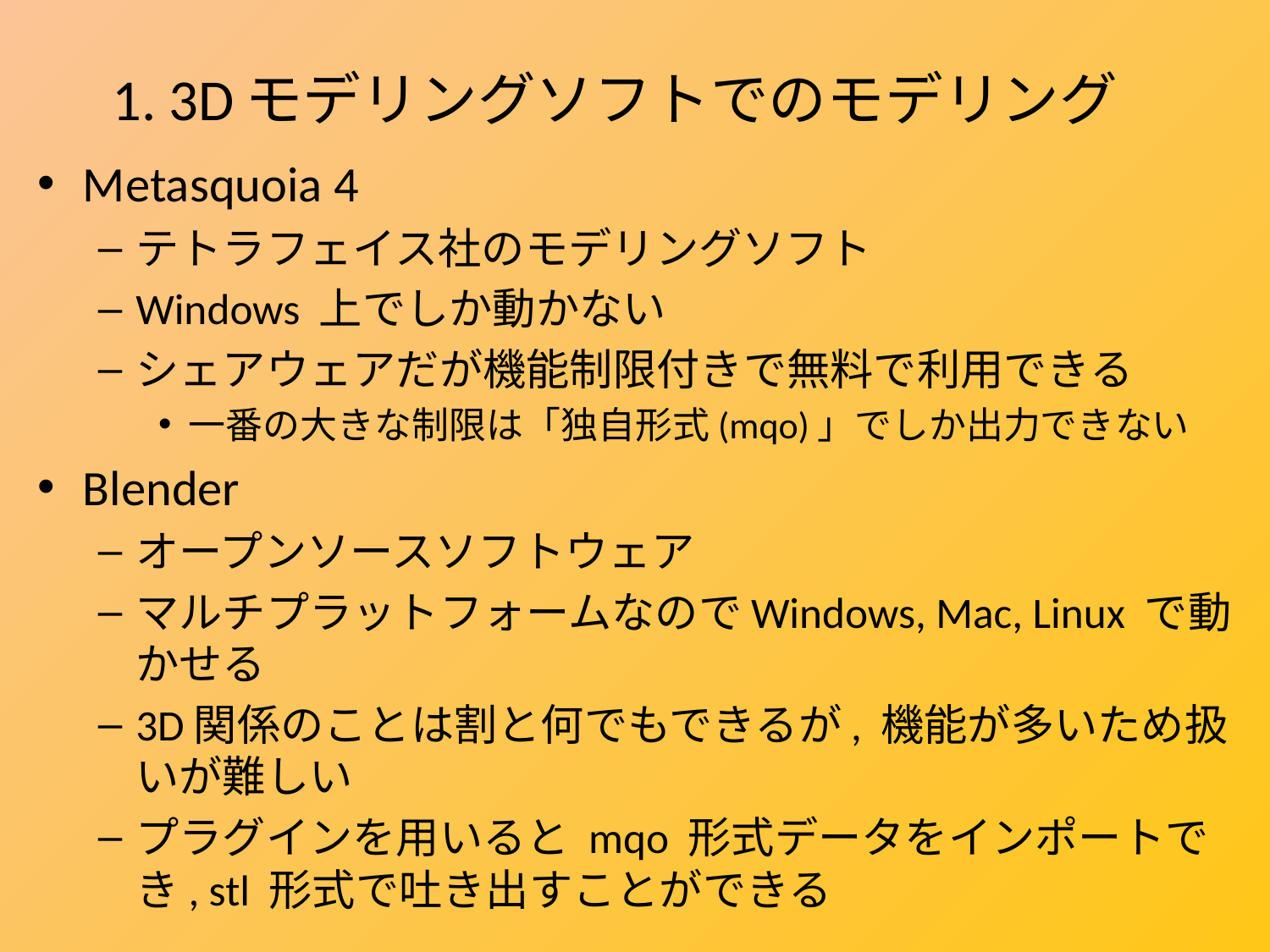

1. 3Dモデリングソフトでのモデリング
Metasquoia 4
テトラフェイス社のモデリングソフト
Windows 上でしか動かない
シェアウェアだが機能制限付きで無料で利用できる
一番の大きな制限は「独自形式(mqo)」でしか出力できない
Blender
オープンソースソフトウェア
マルチプラットフォームなのでWindows, Mac, Linux で動かせる
3D関係のことは割と何でもできるが, 機能が多いため扱いが難しい
プラグインを用いると mqo 形式データをインポートでき, stl 形式で吐き出すことができる